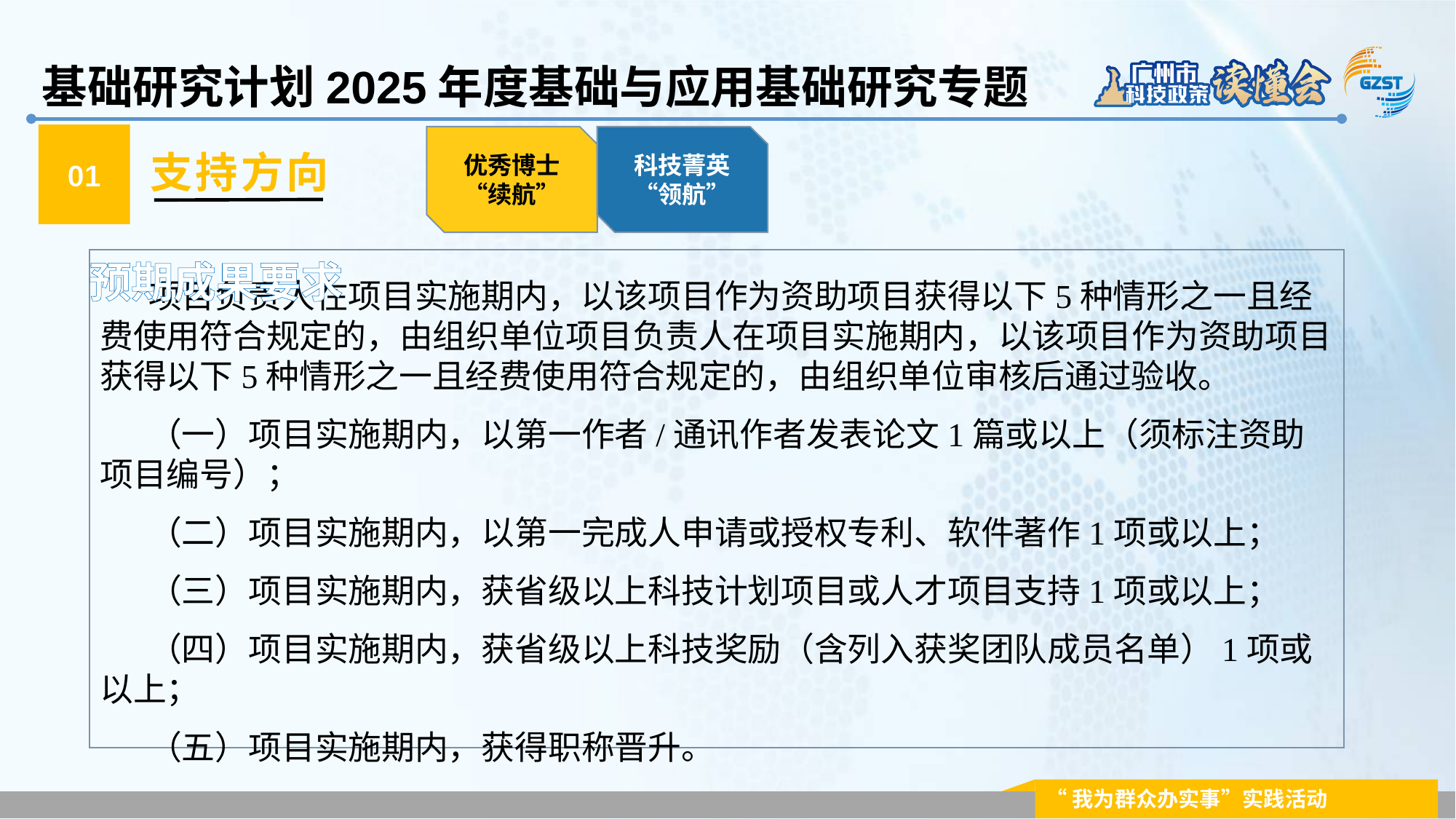

基础研究计划2025年度基础与应用基础研究专题
01
支持方向
优秀博士“续航”
科技菁英“领航”
预期成果要求

项目负责人在项目实施期内，以该项目作为资助项目获得以下5种情形之一且经费使用符合规定的，由组织单位项目负责人在项目实施期内，以该项目作为资助项目获得以下5种情形之一且经费使用符合规定的，由组织单位审核后通过验收。
（一）项目实施期内，以第一作者/通讯作者发表论文1篇或以上（须标注资助项目编号）；
（二）项目实施期内，以第一完成人申请或授权专利、软件著作1项或以上；
（三）项目实施期内，获省级以上科技计划项目或人才项目支持1项或以上；
（四）项目实施期内，获省级以上科技奖励（含列入获奖团队成员名单）1项或以上；
（五）项目实施期内，获得职称晋升。

“我为群众办实事”实践活动